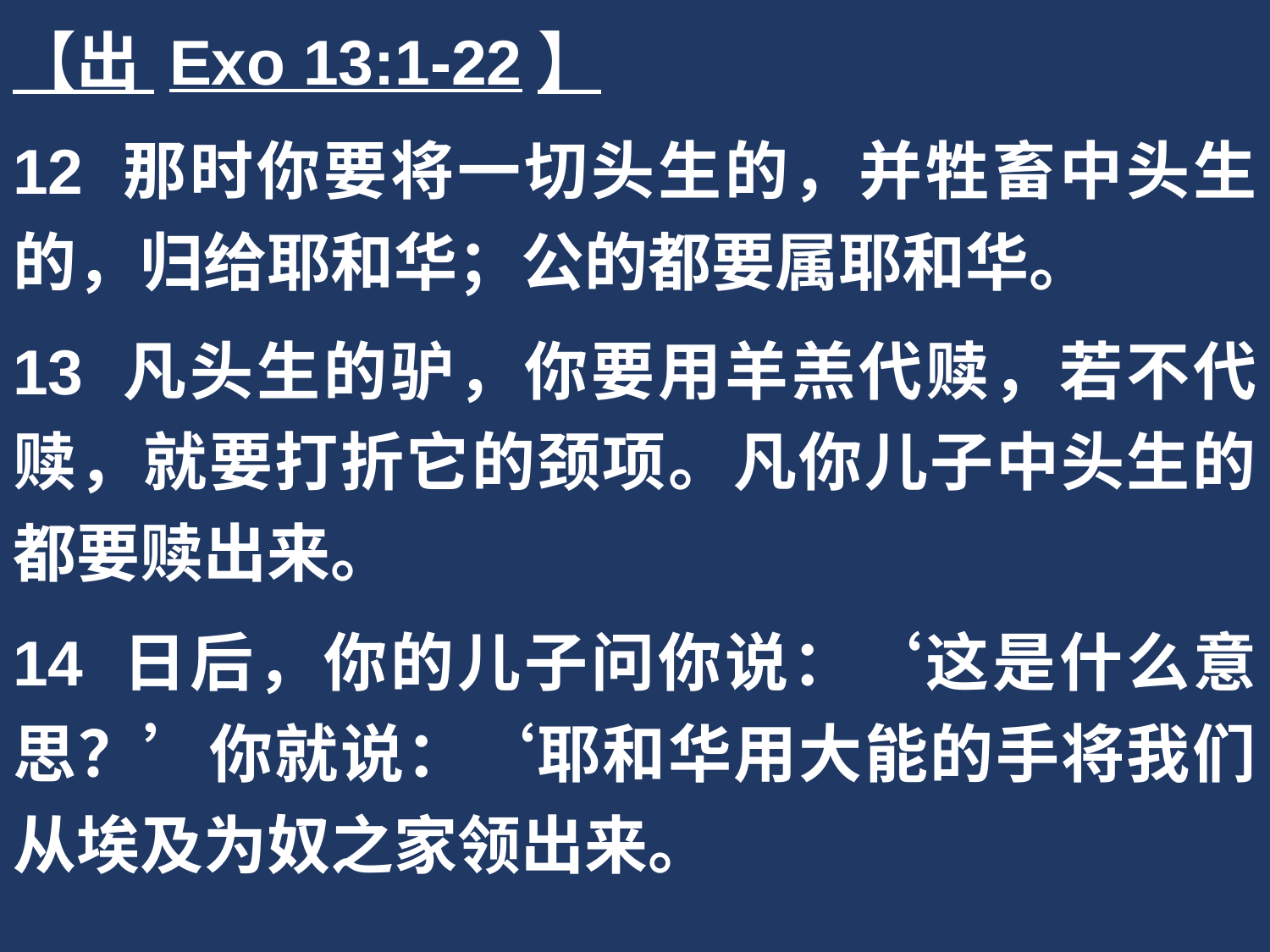

【出 Exo 13:1-22】
12 那时你要将一切头生的，并牲畜中头生的，归给耶和华；公的都要属耶和华。
13 凡头生的驴，你要用羊羔代赎，若不代赎，就要打折它的颈项。凡你儿子中头生的都要赎出来。
14 日后，你的儿子问你说：‘这是什么意思？’你就说：‘耶和华用大能的手将我们从埃及为奴之家领出来。